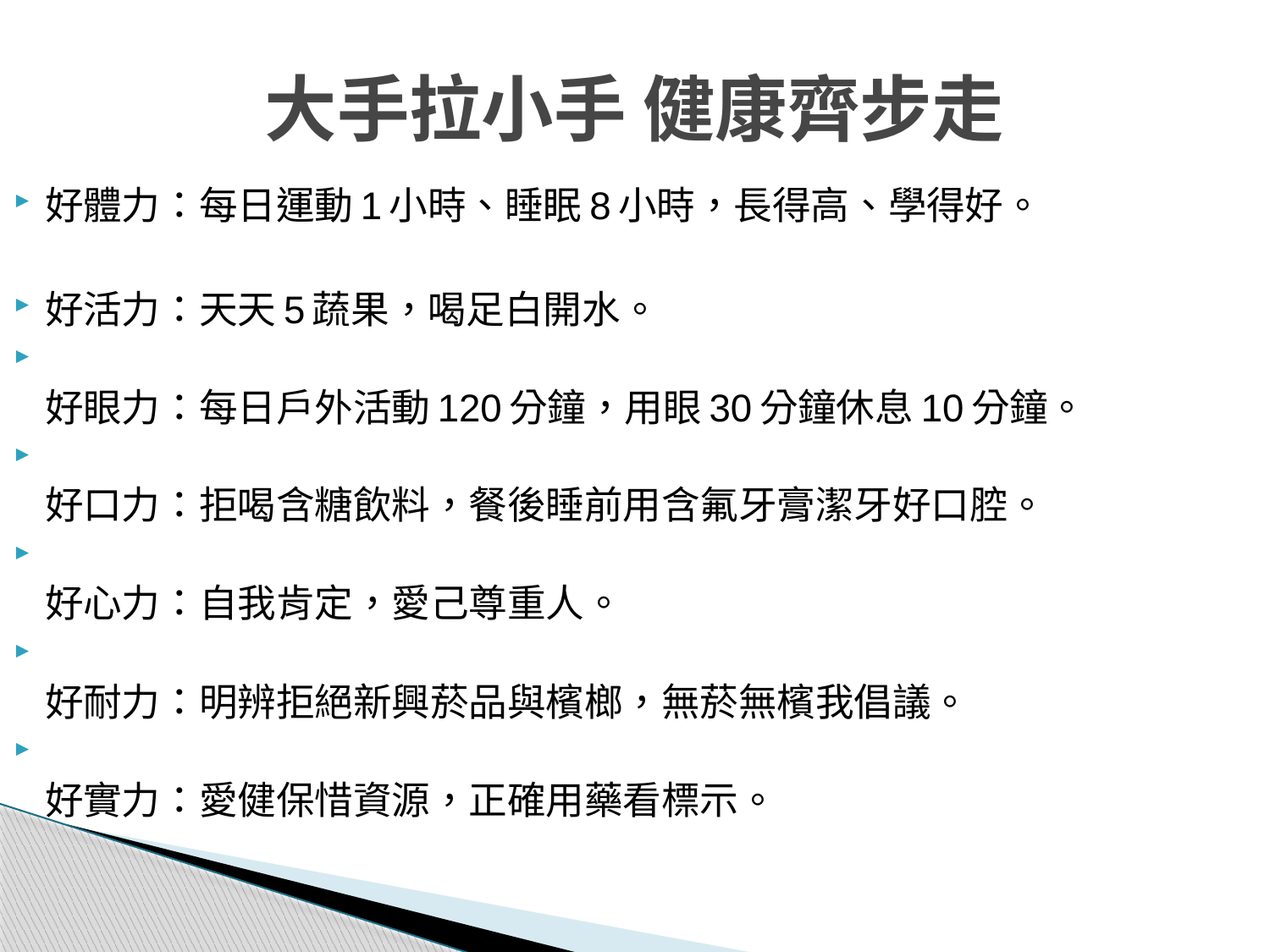

# 大手拉小手 健康齊步走
好體力：每日運動1小時、睡眠8小時，長得高、學得好。

好活力：天天5蔬果，喝足白開水。
好眼力：每日戶外活動120分鐘，用眼30分鐘休息10分鐘。
好口力：拒喝含糖飲料，餐後睡前用含氟牙膏潔牙好口腔。
好心力：自我肯定，愛己尊重人。
好耐力：明辨拒絕新興菸品與檳榔，無菸無檳我倡議。
好實力：愛健保惜資源，正確用藥看標示。